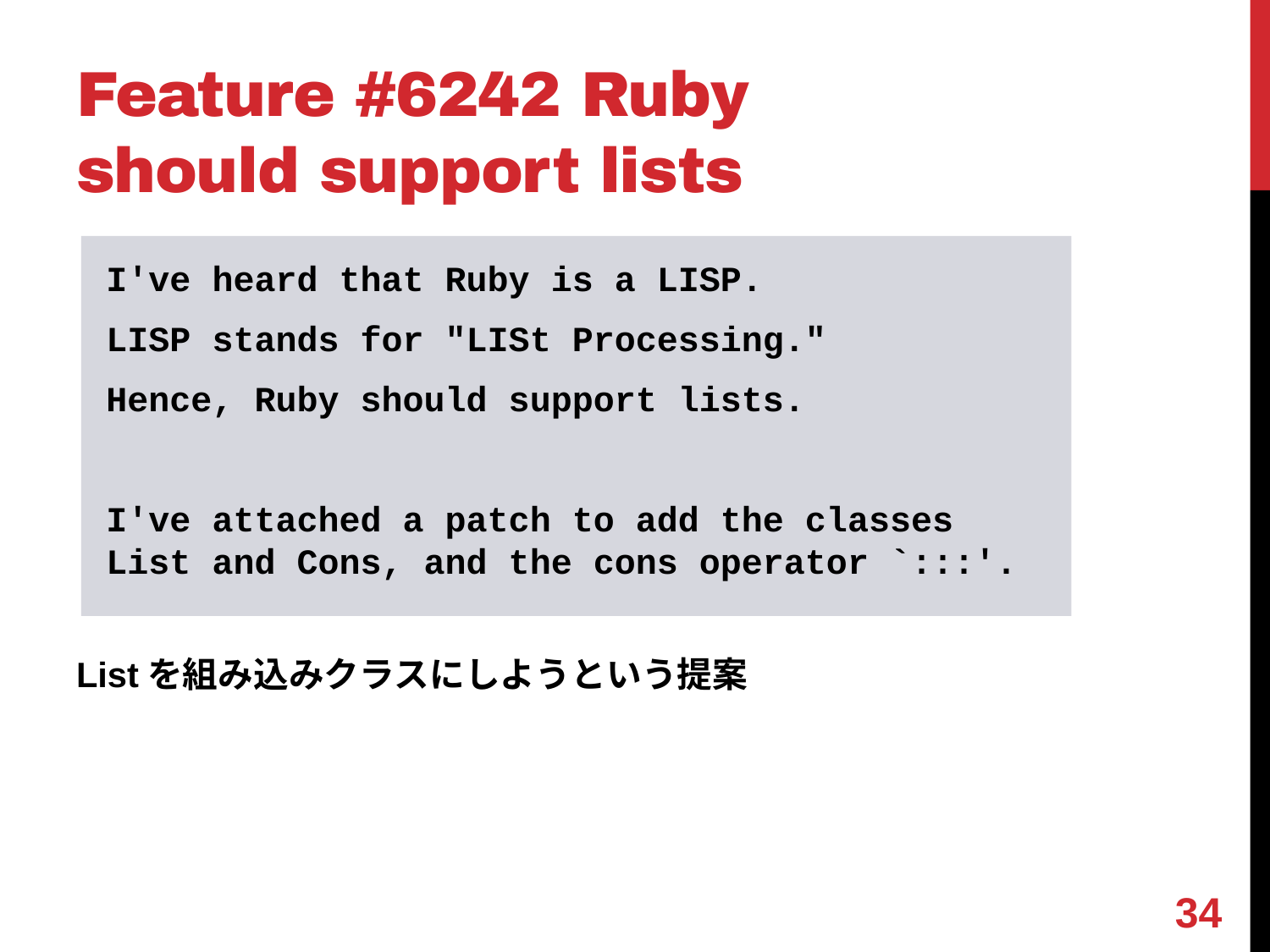

# Feature #6242 Ruby should support lists
I've heard that Ruby is a LISP.
LISP stands for "LISt Processing."
Hence, Ruby should support lists.

I've attached a patch to add the classes List and Cons, and the cons operator `:::'.
Listを組み込みクラスにしようという提案
34